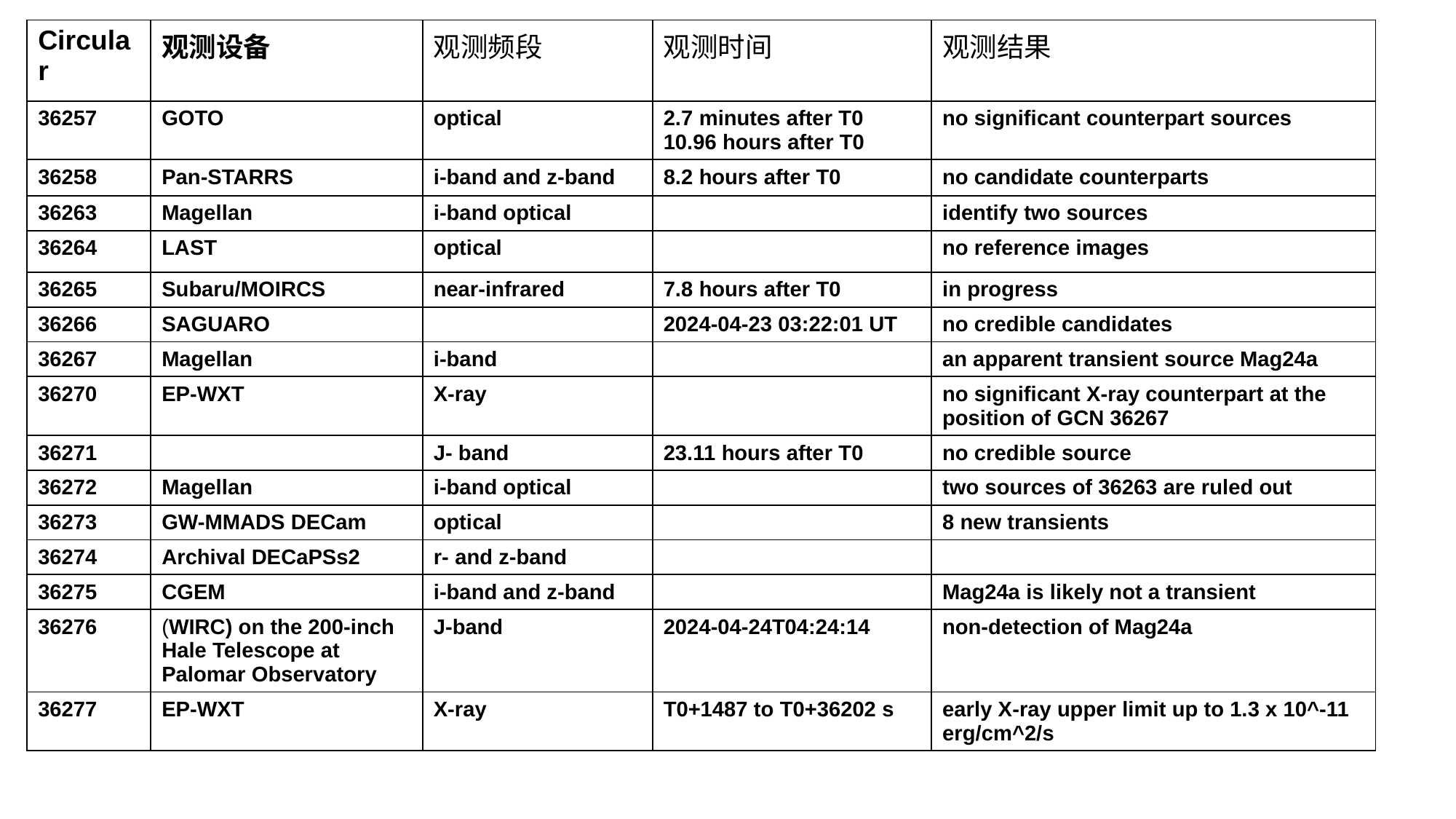

| Circular | 观测设备 | 观测频段 | 观测时间 | 观测结果 |
| --- | --- | --- | --- | --- |
| 36257 | GOTO | optical | 2.7 minutes after T0 10.96 hours after T0 | no significant counterpart sources |
| 36258 | Pan-STARRS | i-band and z-band | 8.2 hours after T0 | no candidate counterparts |
| 36263 | Magellan | i-band optical |  | identify two sources |
| 36264 | LAST | optical |  | no reference images |
| 36265 | Subaru/MOIRCS | near-infrared | 7.8 hours after T0 | in progress |
| 36266 | SAGUARO |  | 2024-04-23 03:22:01 UT | no credible candidates |
| 36267 | Magellan | i-band |  | an apparent transient source Mag24a |
| 36270 | EP-WXT | X-ray |  | no significant X-ray counterpart at the position of GCN 36267 |
| 36271 |  | J- band | 23.11 hours after T0 | no credible source |
| 36272 | Magellan | i-band optical |  | two sources of 36263 are ruled out |
| 36273 | GW-MMADS DECam | optical |  | 8 new transients |
| 36274 | Archival DECaPSs2 | r- and z-band |  |  |
| 36275 | CGEM | i-band and z-band |  | Mag24a is likely not a transient |
| 36276 | (WIRC) on the 200-inch Hale Telescope at Palomar Observatory | J-band | 2024-04-24T04:24:14 | non-detection of Mag24a |
| 36277 | EP-WXT | X-ray | T0+1487 to T0+36202 s | early X-ray upper limit up to 1.3 x 10^-11 erg/cm^2/s |